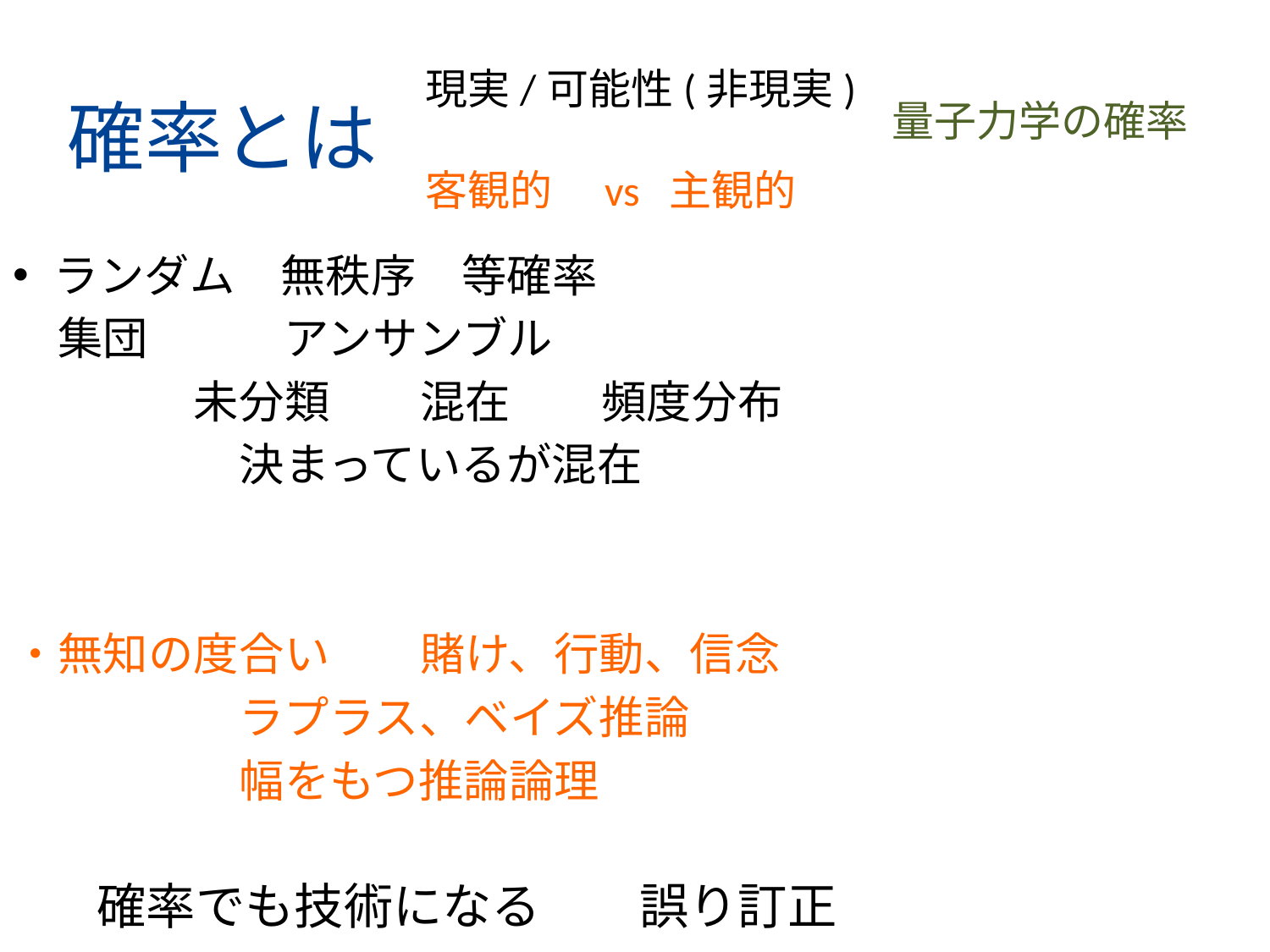

確率とは
現実/可能性(非現実)

客観的　vs  主観的
量子力学の確率

ランダム　無秩序　等確率
　集団　　　アンサンブル
　　　　未分類　　混在　　頻度分布
　　　　　決まっているが混在

・無知の度合い　　賭け、行動、信念
　　　　　ラプラス、ベイズ推論
　　　　　幅をもつ推論論理
確率でも技術になる　　誤り訂正